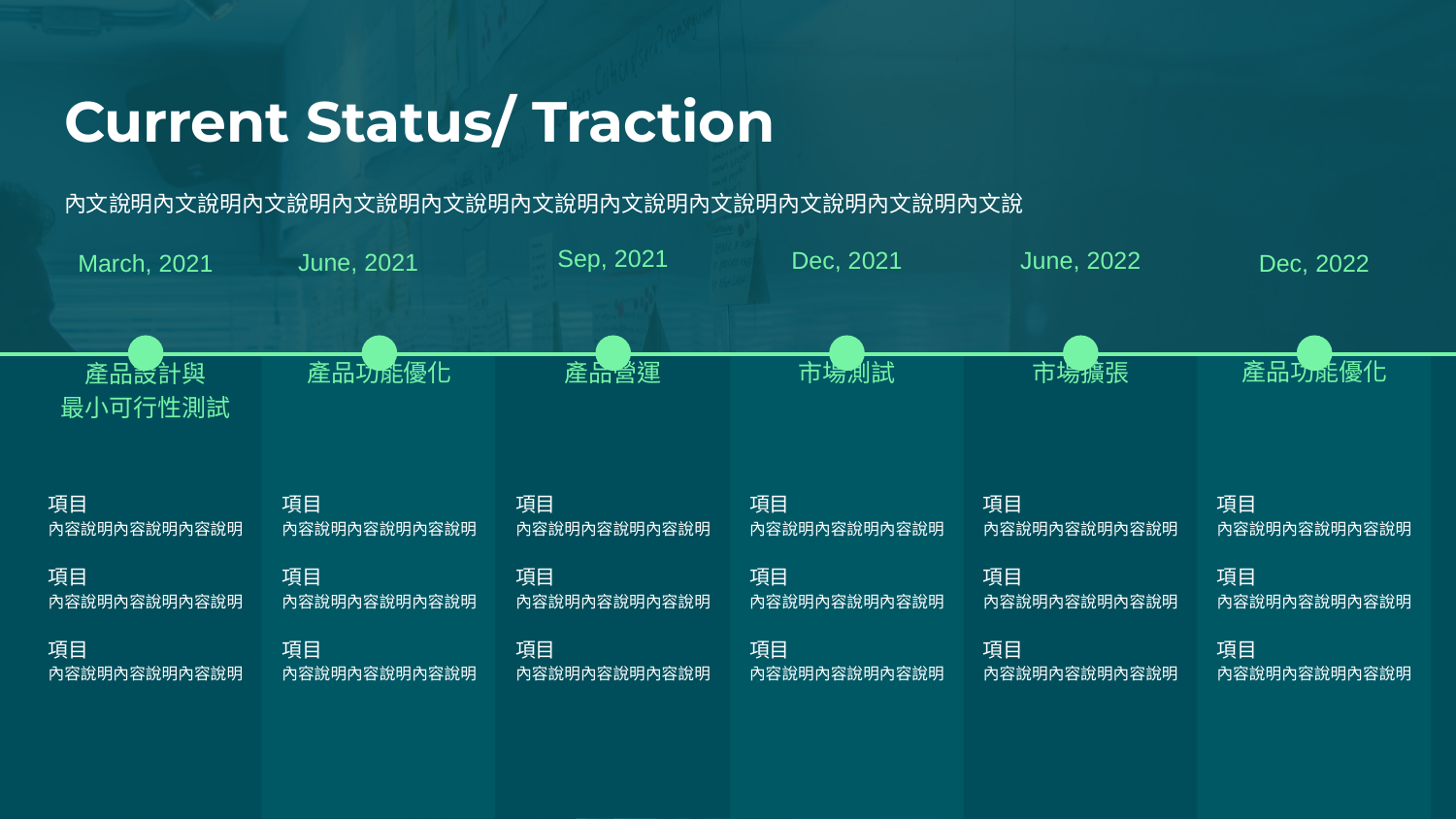

# Current Status/ Traction
內文說明內文說明內文說明內文說明內文說明內文說明內文說明內文說明內文說明內文說明內文說
Sep, 2021
Dec, 2021
June, 2022
June, 2021
March, 2021
Dec, 2022

產品功能優化
產品功能優化
產品營運
市場測試
市場擴張
產品設計與
最小可行性測試

項目
內容說明內容說明內容說明
項目
內容說明內容說明內容說明
項目
內容說明內容說明內容說明
項目
內容說明內容說明內容說明
項目
內容說明內容說明內容說明
項目
內容說明內容說明內容說明
項目
內容說明內容說明內容說明
項目
內容說明內容說明內容說明
項目
內容說明內容說明內容說明
項目
內容說明內容說明內容說明
項目
內容說明內容說明內容說明
項目
內容說明內容說明內容說明
項目
內容說明內容說明內容說明
項目
內容說明內容說明內容說明
項目
內容說明內容說明內容說明
項目
內容說明內容說明內容說明
項目
內容說明內容說明內容說明
項目
內容說明內容說明內容說明